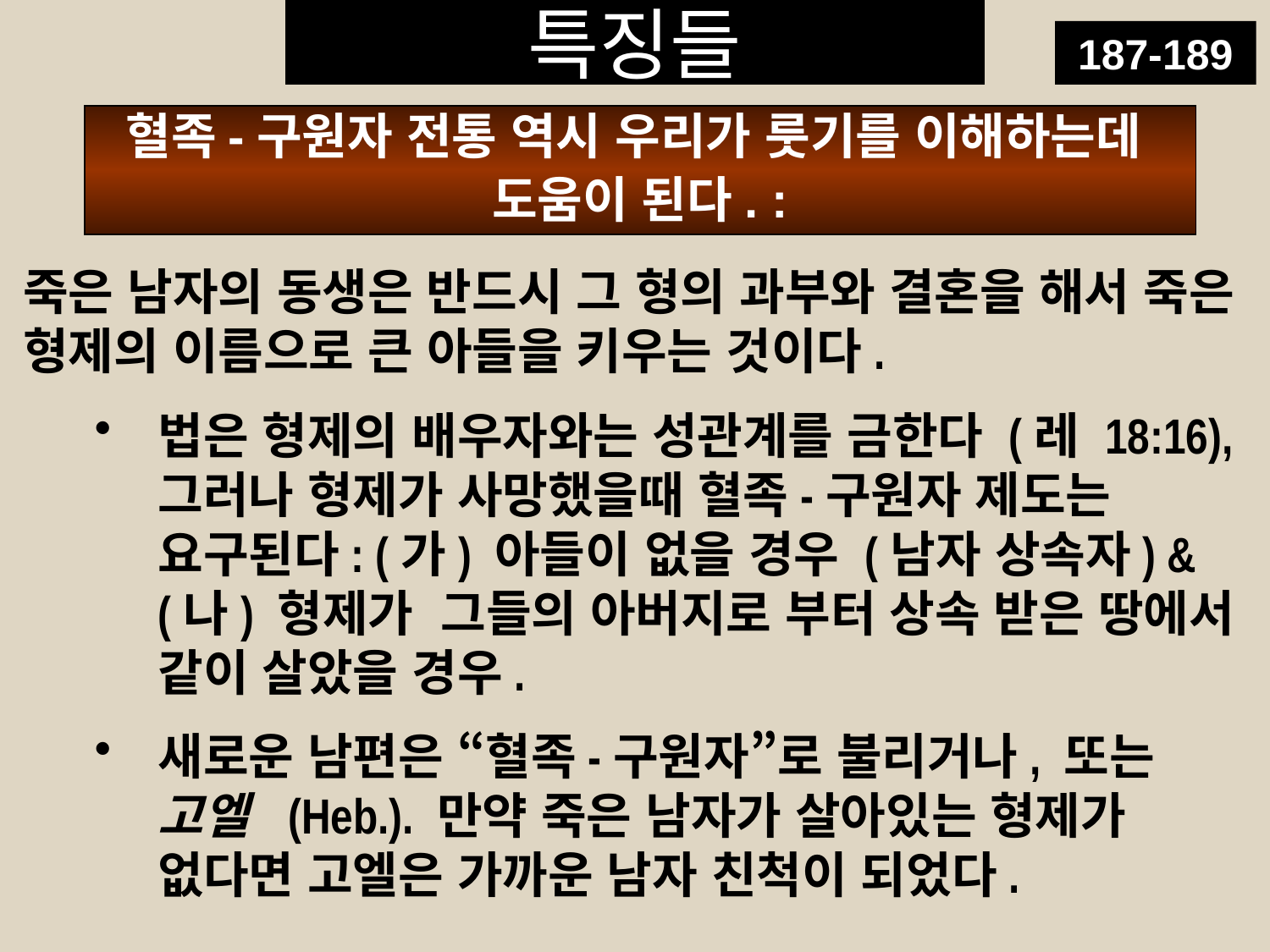

# 특징들
187-189
혈족-구원자 전통 역시 우리가 룻기를 이해하는데
도움이 된다. :
죽은 남자의 동생은 반드시 그 형의 과부와 결혼을 해서 죽은 형제의 이름으로 큰 아들을 키우는 것이다.
법은 형제의 배우자와는 성관계를 금한다 (레 18:16), 그러나 형제가 사망했을때 혈족-구원자 제도는 요구된다: (가) 아들이 없을 경우 (남자 상속자) & (나) 형제가  그들의 아버지로 부터 상속 받은 땅에서 같이 살았을 경우.
새로운 남편은 “혈족-구원자”로 불리거나, 또는 고엘  (Heb.). 만약 죽은 남자가 살아있는 형제가 없다면 고엘은 가까운 남자 친척이 되었다.